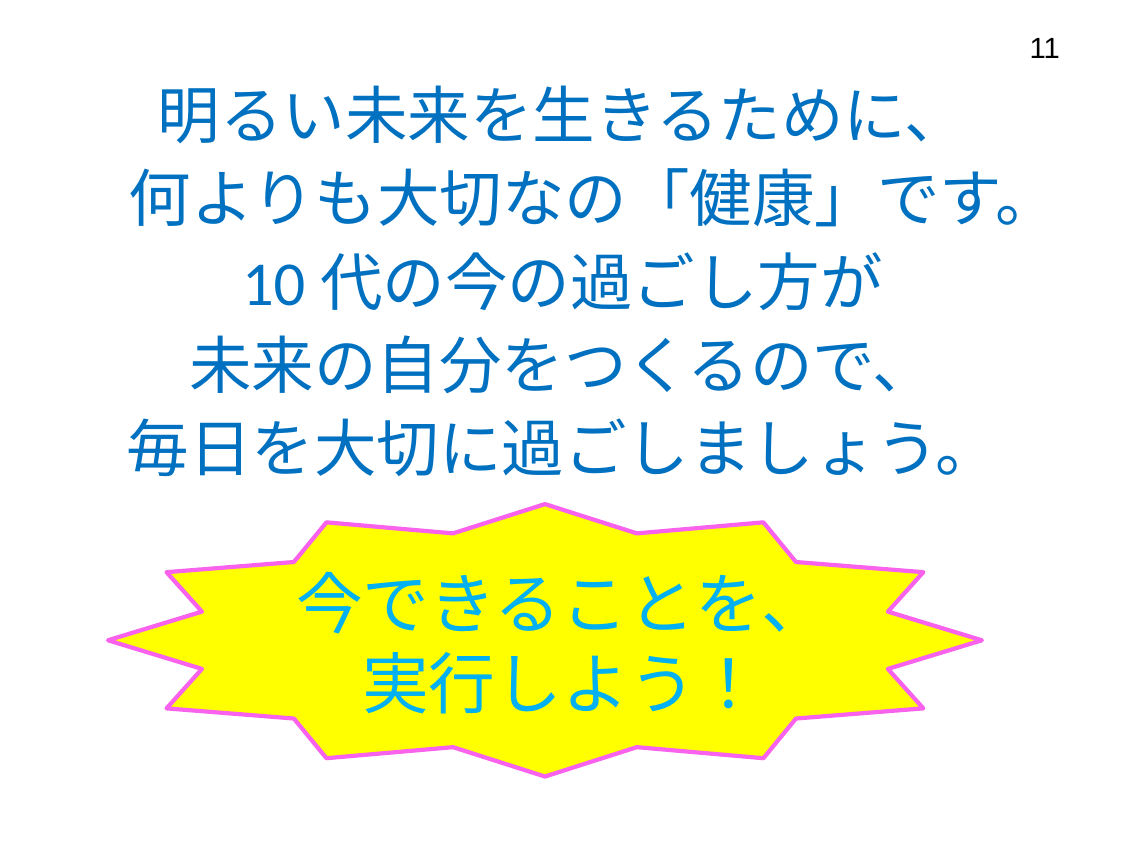

11
明るい未来を生きるために、
何よりも大切なの「健康」です。
10代の今の過ごし方が
未来の自分をつくるので、
毎日を大切に過ごしましょう。

今できることを、
実行しよう！